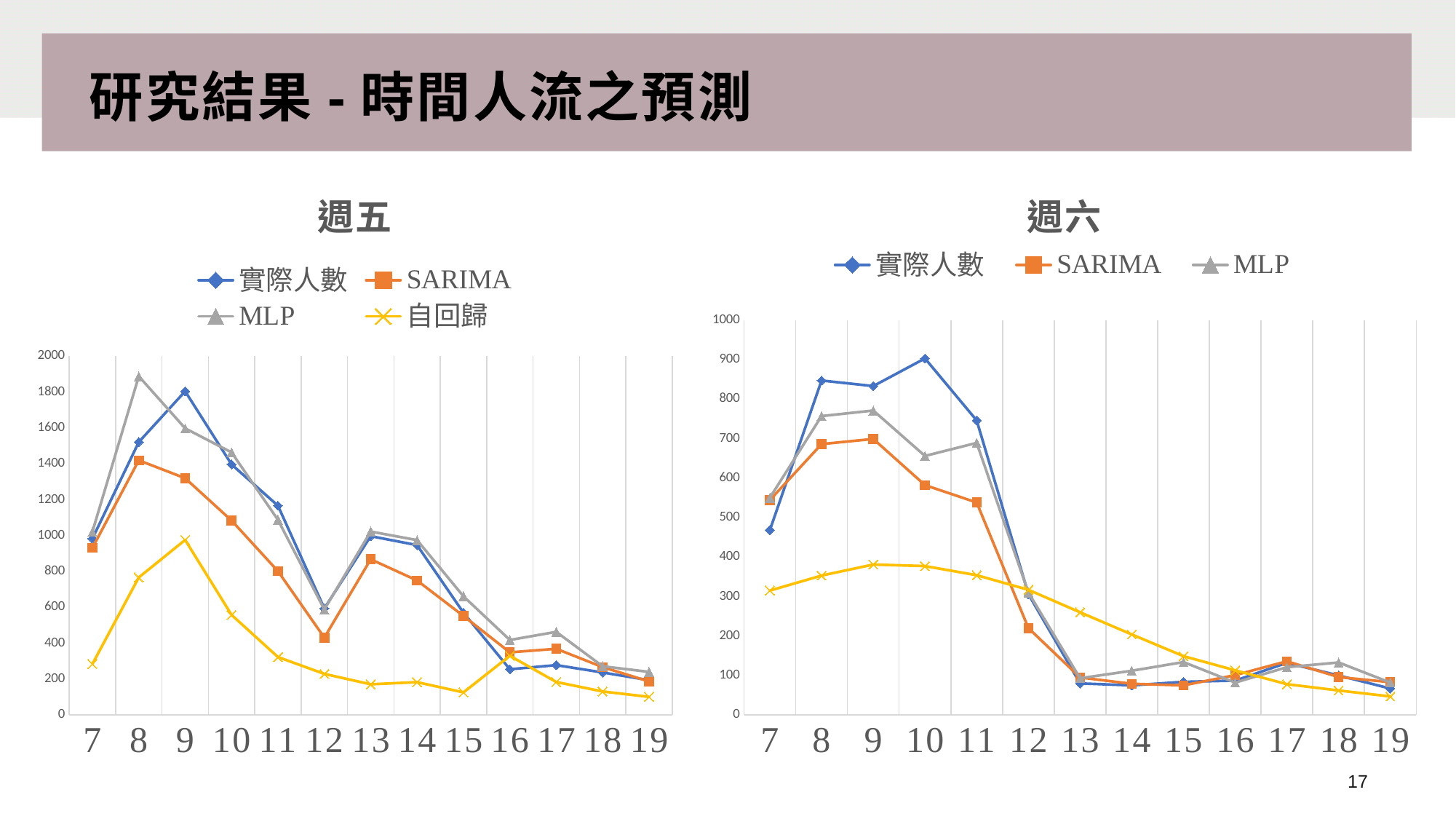

# 研究結果-時間人流之預測

### Chart: 週六

| Category | 實際人數 | SARIMA | MLP | 自回歸 |
|---|---|---|---|---|
| 7 | 468.0 | 544.0 | 550.0 | 315.0 |
| 8 | 847.0 | 686.0 | 757.0 | 353.0 |
| 9 | 833.0 | 699.0 | 771.0 | 381.0 |
| 10 | 903.0 | 582.0 | 656.0 | 377.0 |
| 11 | 746.0 | 538.0 | 689.0 | 354.0 |
| 12 | 306.0 | 220.0 | 310.0 | 317.0 |
| 13 | 80.0 | 95.0 | 93.0 | 260.0 |
| 14 | 75.0 | 79.0 | 112.0 | 204.0 |
| 15 | 84.0 | 75.0 | 134.0 | 149.0 |
| 16 | 87.0 | 101.0 | 82.0 | 113.0 |
| 17 | 132.0 | 136.0 | 121.0 | 78.0 |
| 18 | 100.0 | 96.0 | 133.0 | 62.0 |
| 19 | 67.0 | 83.0 | 82.0 | 47.0 |

### Chart: 週五

| Category | 實際人數 | SARIMA | MLP | 自回歸 |
|---|---|---|---|---|
| 7 | 983.0 | 931.0 | 1021.181 | 284.0 |
| 8 | 1522.0 | 1420.0 | 1888.757 | 767.0 |
| 9 | 1805.0 | 1320.0 | 1598.341 | 976.0 |
| 10 | 1397.0 | 1084.0 | 1464.273 | 558.0 |
| 11 | 1167.0 | 802.0 | 1088.153 | 323.0 |
| 12 | 594.0 | 431.0 | 588.1599 | 229.0 |
| 13 | 997.0 | 868.0 | 1022.673 | 171.0 |
| 14 | 947.0 | 750.0 | 974.9525 | 183.0 |
| 15 | 570.0 | 552.0 | 661.4647 | 126.0 |
| 16 | 255.0 | 349.0 | 418.0572 | 330.0 |
| 17 | 278.0 | 369.0 | 463.3854 | 184.0 |
| 18 | 237.0 | 267.0 | 271.4832 | 131.0 |
| 19 | 194.0 | 187.0 | 240.2046 | 101.0 |
17